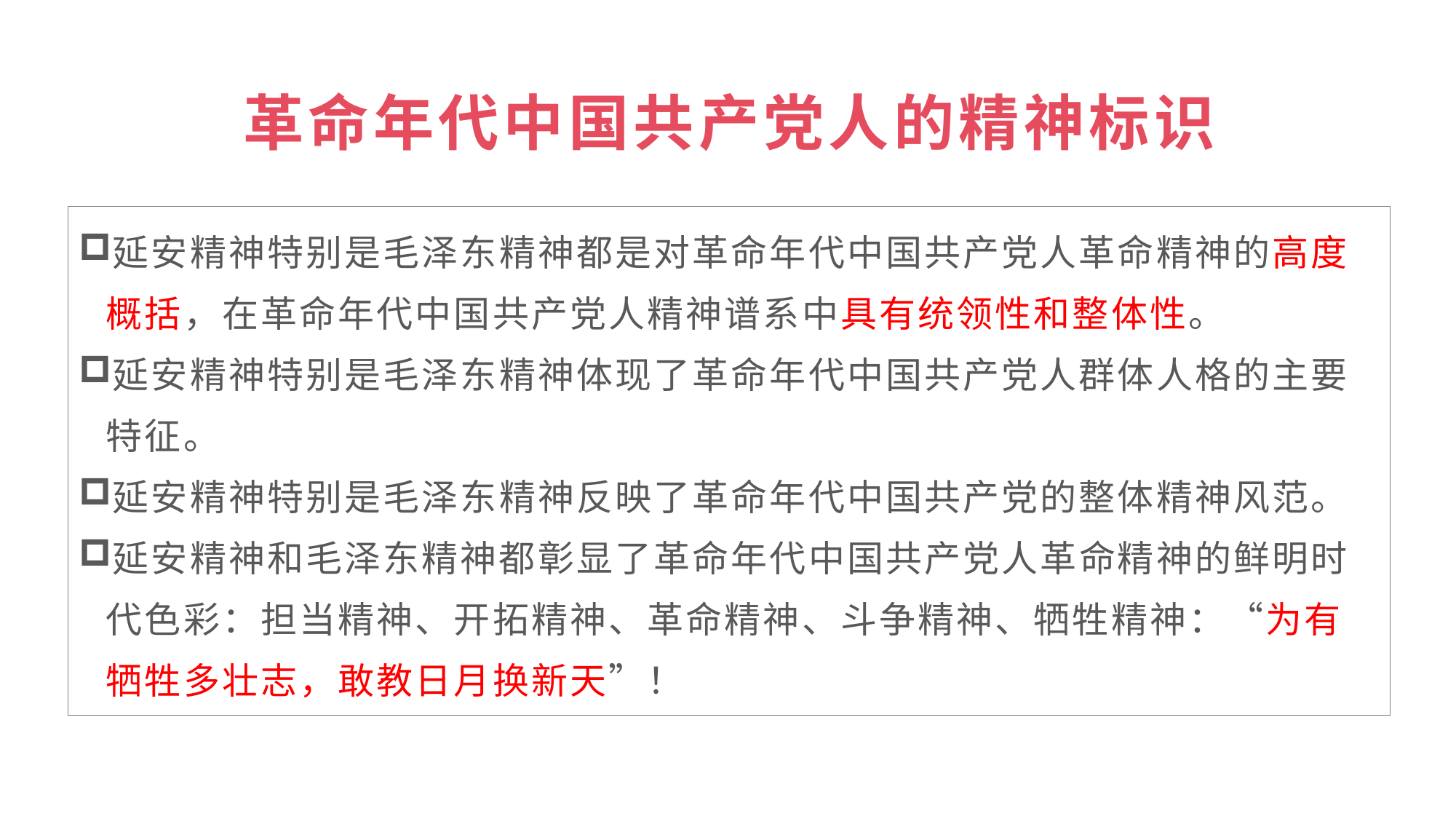

# 革命年代中国共产党人的精神标识
延安精神特别是毛泽东精神都是对革命年代中国共产党人革命精神的高度概括，在革命年代中国共产党人精神谱系中具有统领性和整体性。
延安精神特别是毛泽东精神体现了革命年代中国共产党人群体人格的主要特征。
延安精神特别是毛泽东精神反映了革命年代中国共产党的整体精神风范。
延安精神和毛泽东精神都彰显了革命年代中国共产党人革命精神的鲜明时代色彩：担当精神、开拓精神、革命精神、斗争精神、牺牲精神：“为有牺牲多壮志，敢教日月换新天”！